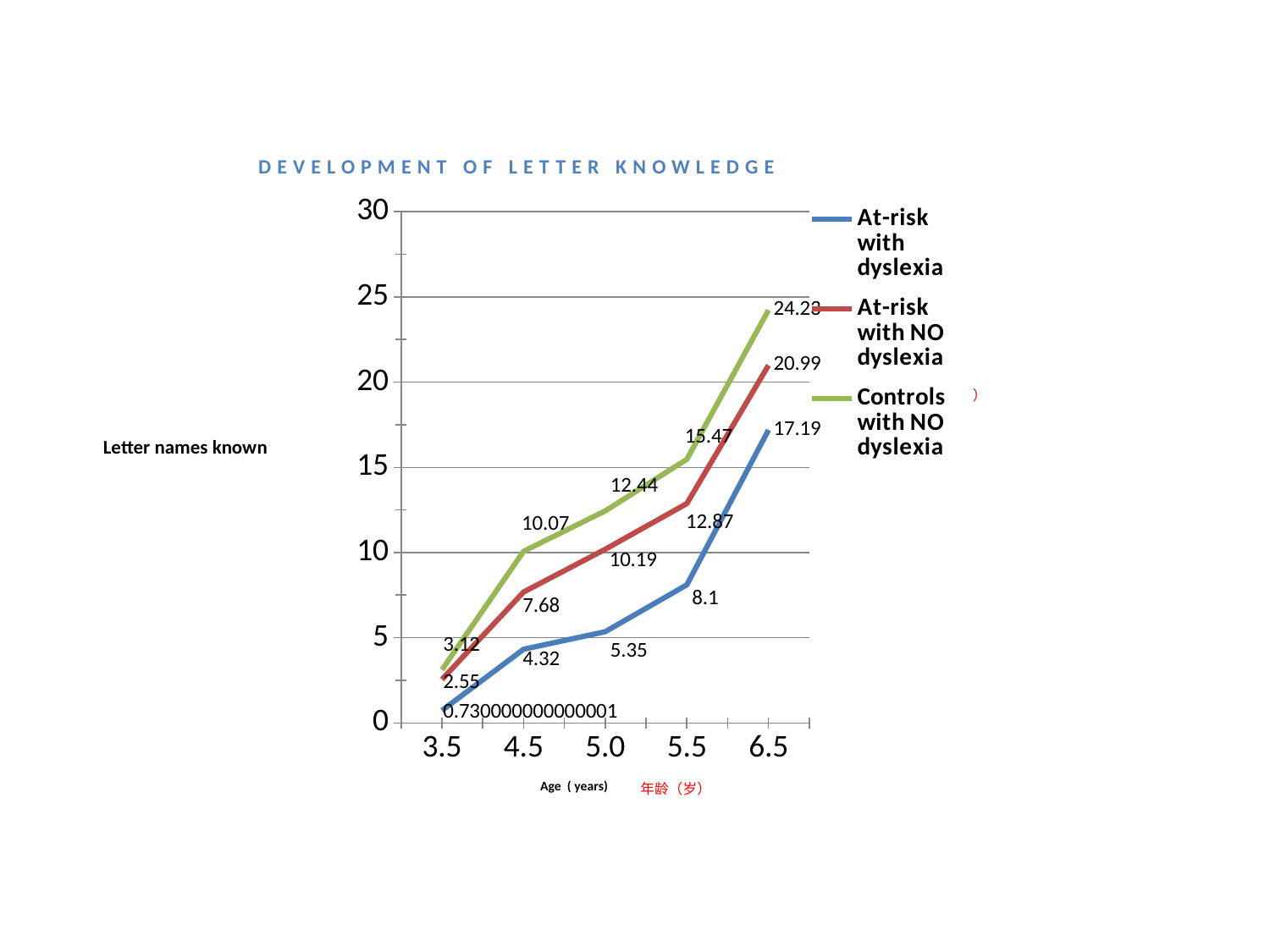

DEVELOPMENT OF LETTER KNOWLEDGE

### Chart

| Category | At-risk with dyslexia | At-risk with NO dyslexia | Controls with NO dyslexia |
|---|---|---|---|
| 3.5 | 0.730000000000001 | 2.55 | 3.12 |
| 4.5 | 4.319999999999998 | 7.68 | 10.07 |
| 5.0 | 5.35 | 10.19 | 12.44 |
| 5.5 | 8.1 | 12.87000000000001 | 15.47 |
| 6.5 | 17.19 | 20.99 | 24.23 |
）
Letter names known
年龄（岁）
Age  ( years)